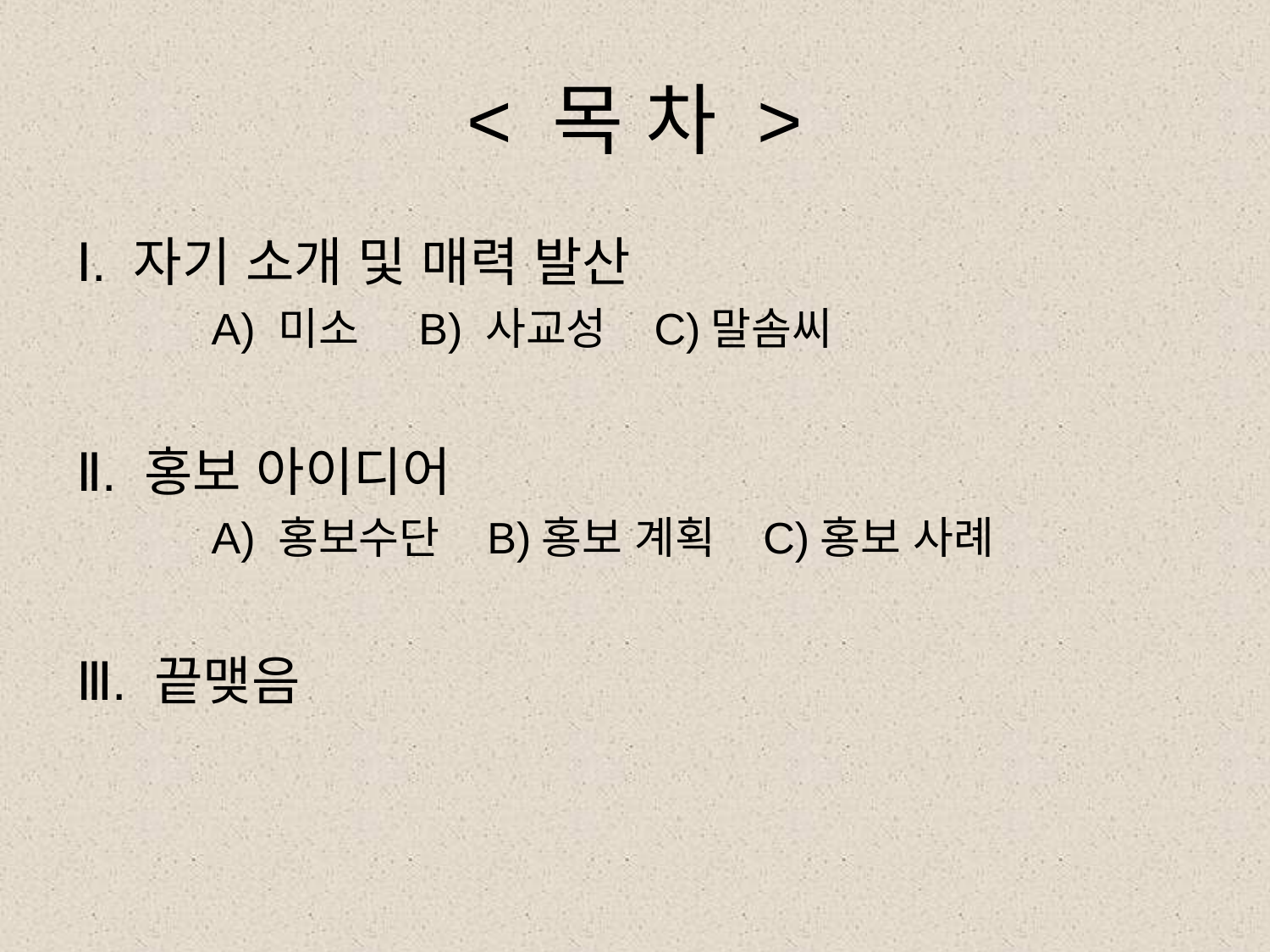

# < 목 차 >
Ⅰ. 자기 소개 및 매력 발산
           A) 미소    B) 사교성   C)말솜씨

Ⅱ. 홍보 아이디어
           A) 홍보수단   B)홍보 계획   C)홍보 사례

Ⅲ. 끝맺음